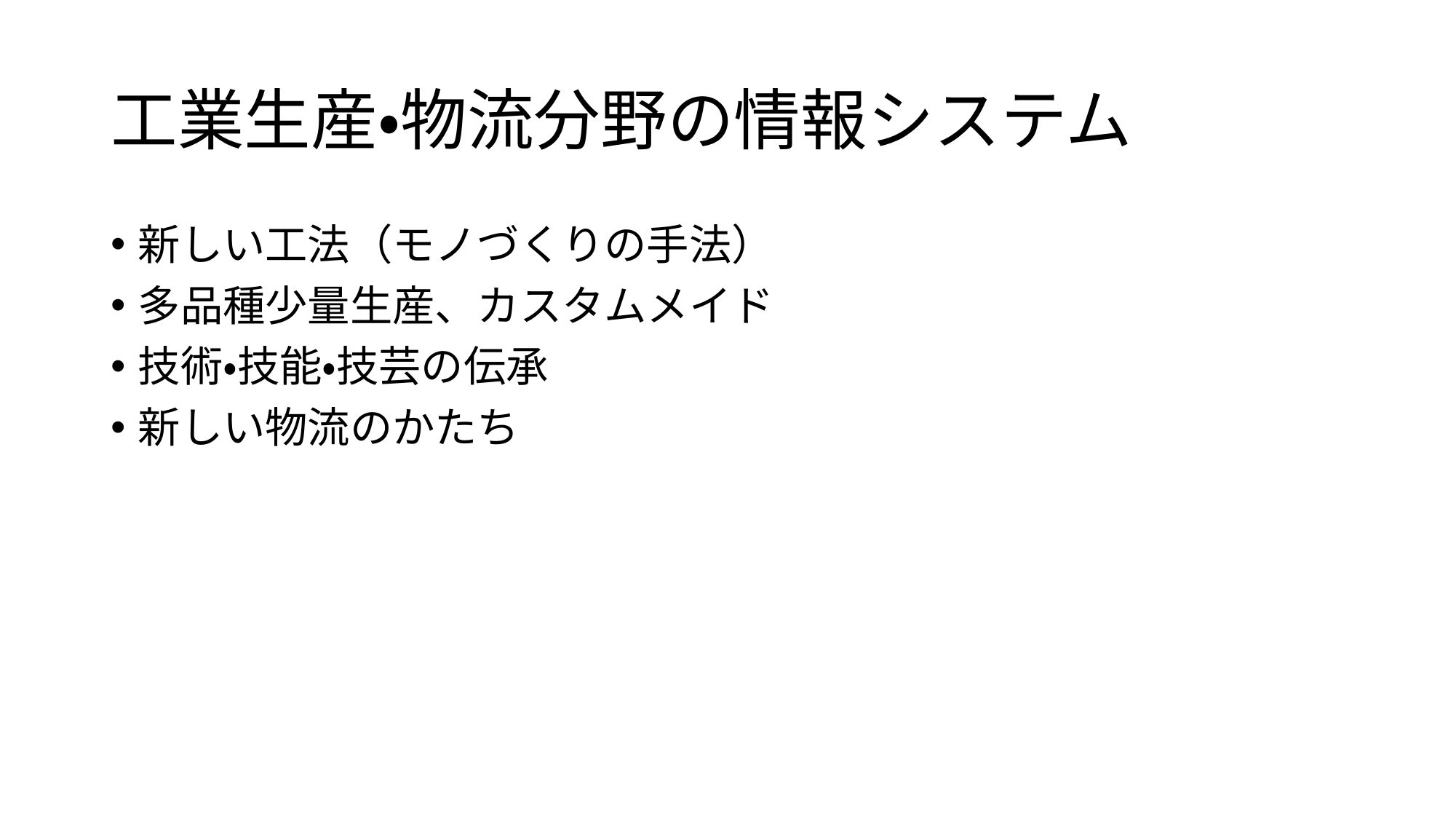

# 工業生産・物流分野の情報システム
新しい工法（モノづくりの手法）
多品種少量生産、カスタムメイド
技術・技能・技芸の伝承
新しい物流のかたち